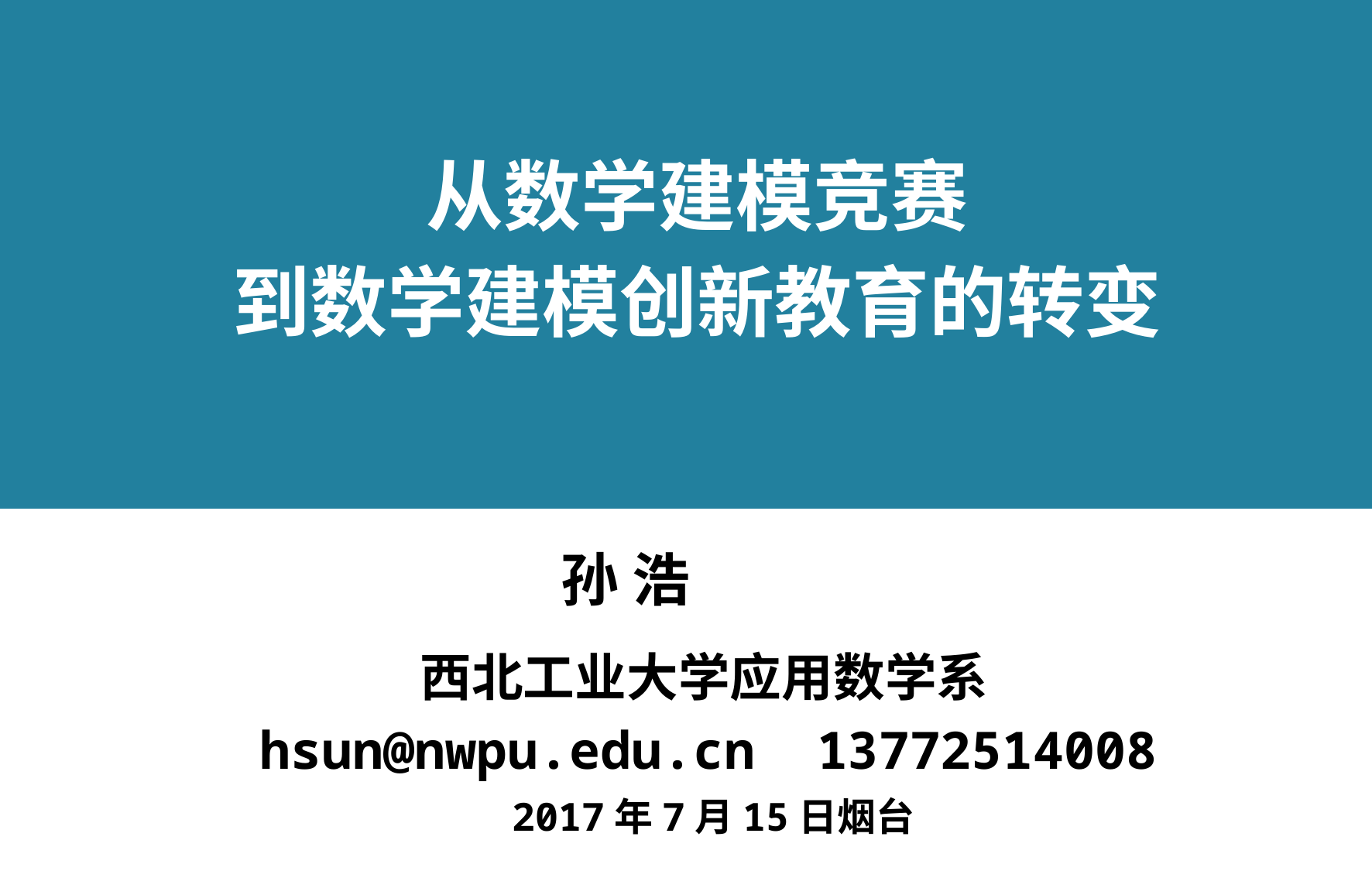

从数学建模竞赛
到数学建模创新教育的转变
孙 浩
西北工业大学应用数学系
hsun@nwpu.edu.cn  13772514008
2017年7月15日烟台